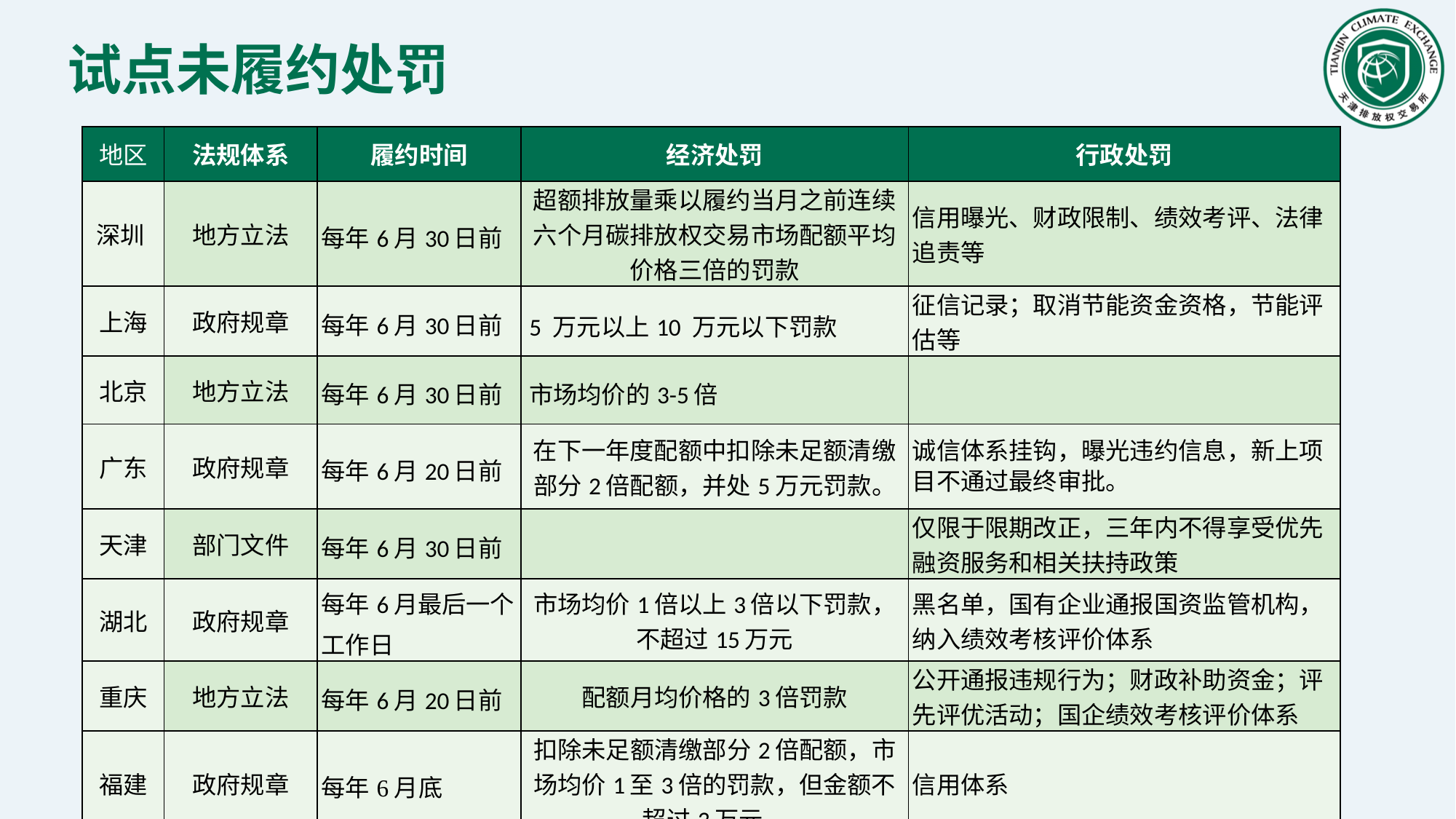

# 试点未履约处罚
| 地区 | 法规体系 | 履约时间 | 经济处罚 | 行政处罚 |
| --- | --- | --- | --- | --- |
| 深圳 | 地方立法 | 每年6月30日前 | 超额排放量乘以履约当月之前连续六个月碳排放权交易市场配额平均价格三倍的罚款 | 信用曝光、财政限制、绩效考评、法律追责等 |
| 上海 | 政府规章 | 每年6月30日前 | 5 万元以上10 万元以下罚款 | 征信记录；取消节能资金资格，节能评估等 |
| 北京 | 地方立法 | 每年6月30日前 | 市场均价的3-5倍 |  |
| 广东 | 政府规章 | 每年6月20日前 | 在下一年度配额中扣除未足额清缴部分2倍配额，并处5万元罚款。 | 诚信体系挂钩，曝光违约信息，新上项目不通过最终审批。 |
| 天津 | 部门文件 | 每年6月30日前 |  | 仅限于限期改正，三年内不得享受优先融资服务和相关扶持政策 |
| 湖北 | 政府规章 | 每年6月最后一个工作日 | 市场均价1倍以上3倍以下罚款，不超过15万元 | 黑名单，国有企业通报国资监管机构，纳入绩效考核评价体系 |
| 重庆 | 地方立法 | 每年6月20日前 | 配额月均价格的3倍罚款 | 公开通报违规行为；财政补助资金；评先评优活动；国企绩效考核评价体系 |
| 福建 | 政府规章 | 每年6月底 | 扣除未足额清缴部分2倍配额，市场均价1至3倍的罚款，但金额不超过3万元。 | 信用体系 |